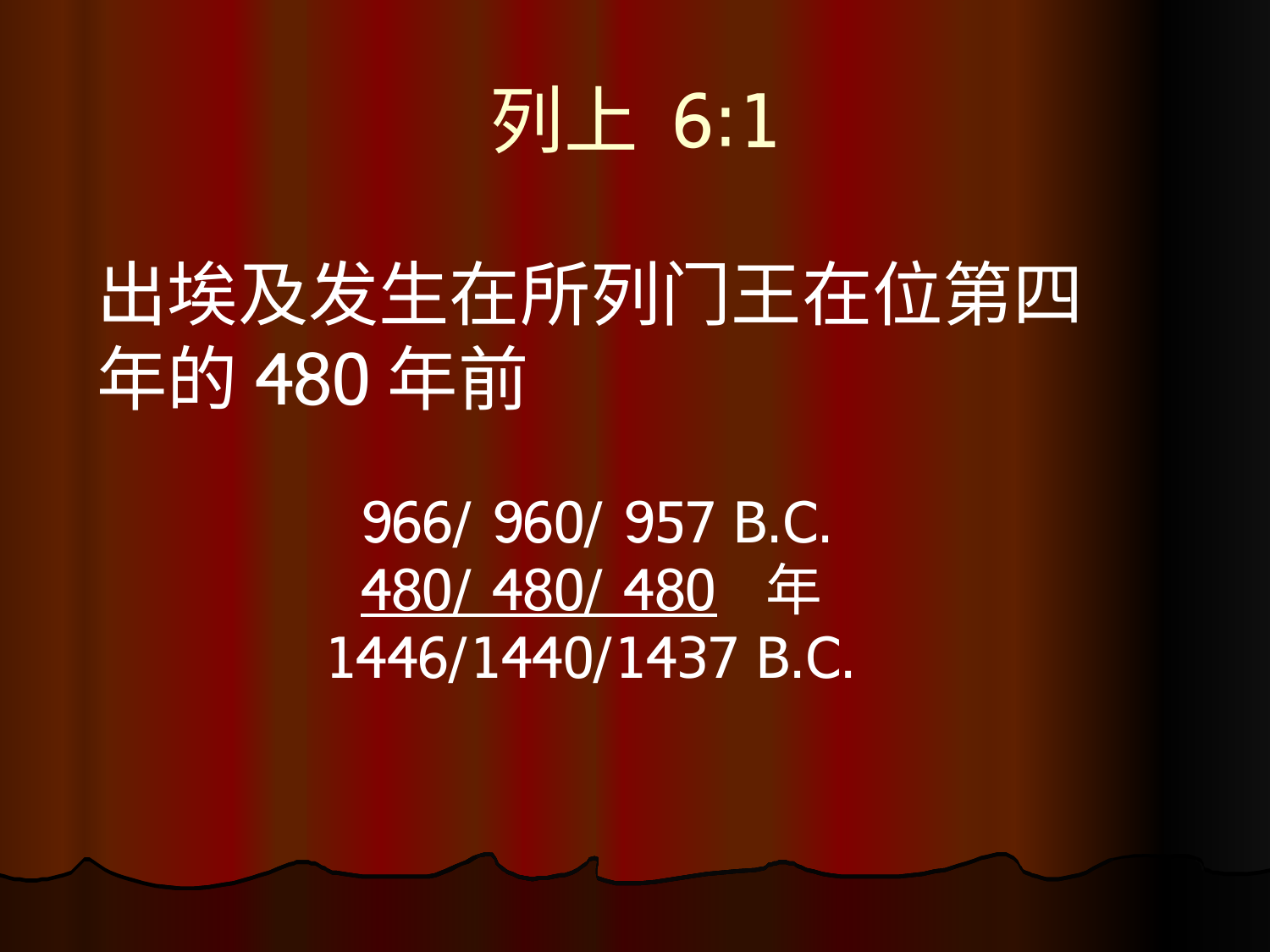

# 列上 6:1
出埃及发生在所列门王在位第四年的480年前

               966/ 960/ 957 B.C.
               480/ 480/ 480  年
             1446/1440/1437 B.C.